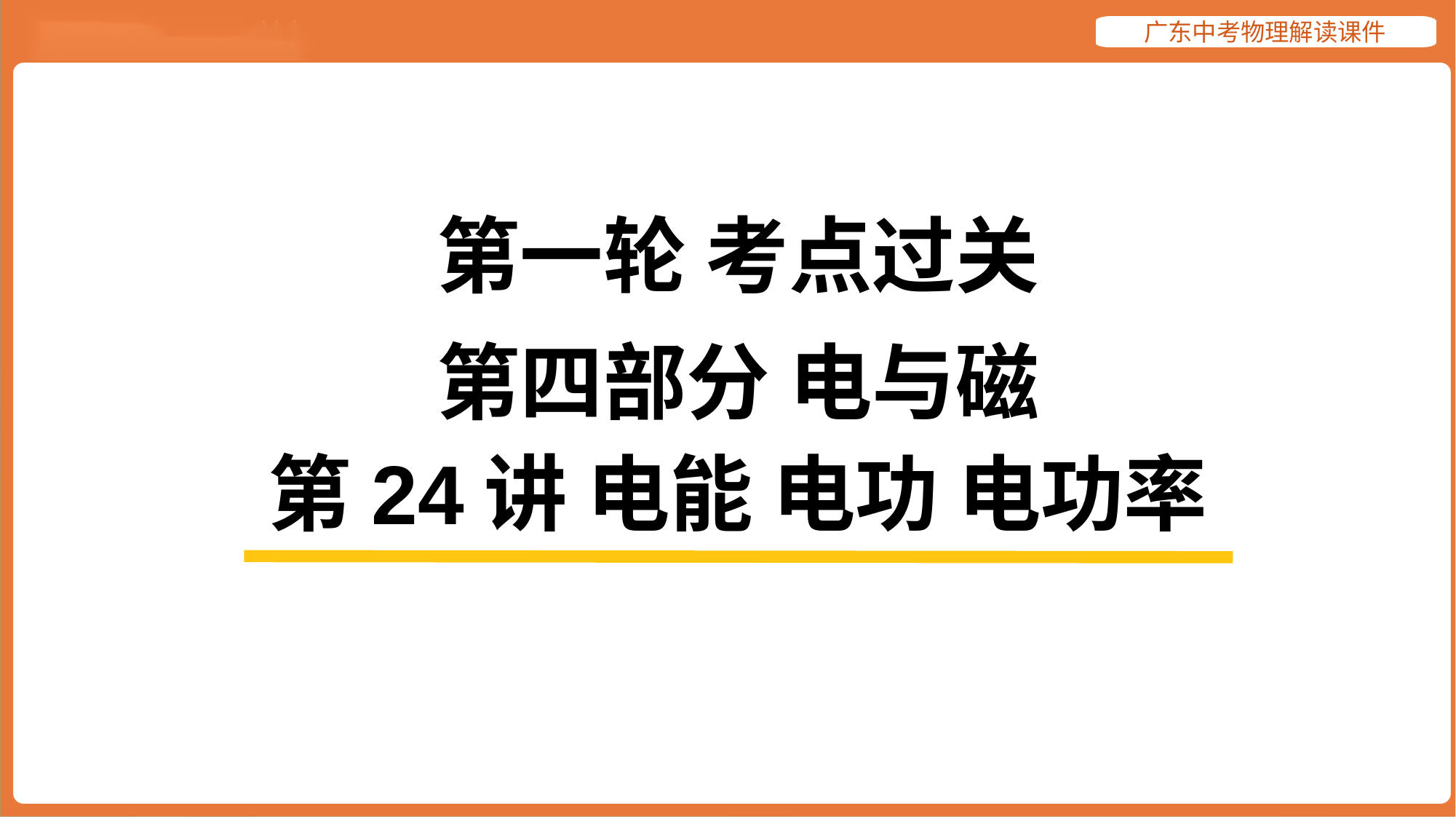

第一轮 考点过关
第四部分 电与磁
第24讲 电能 电功 电功率